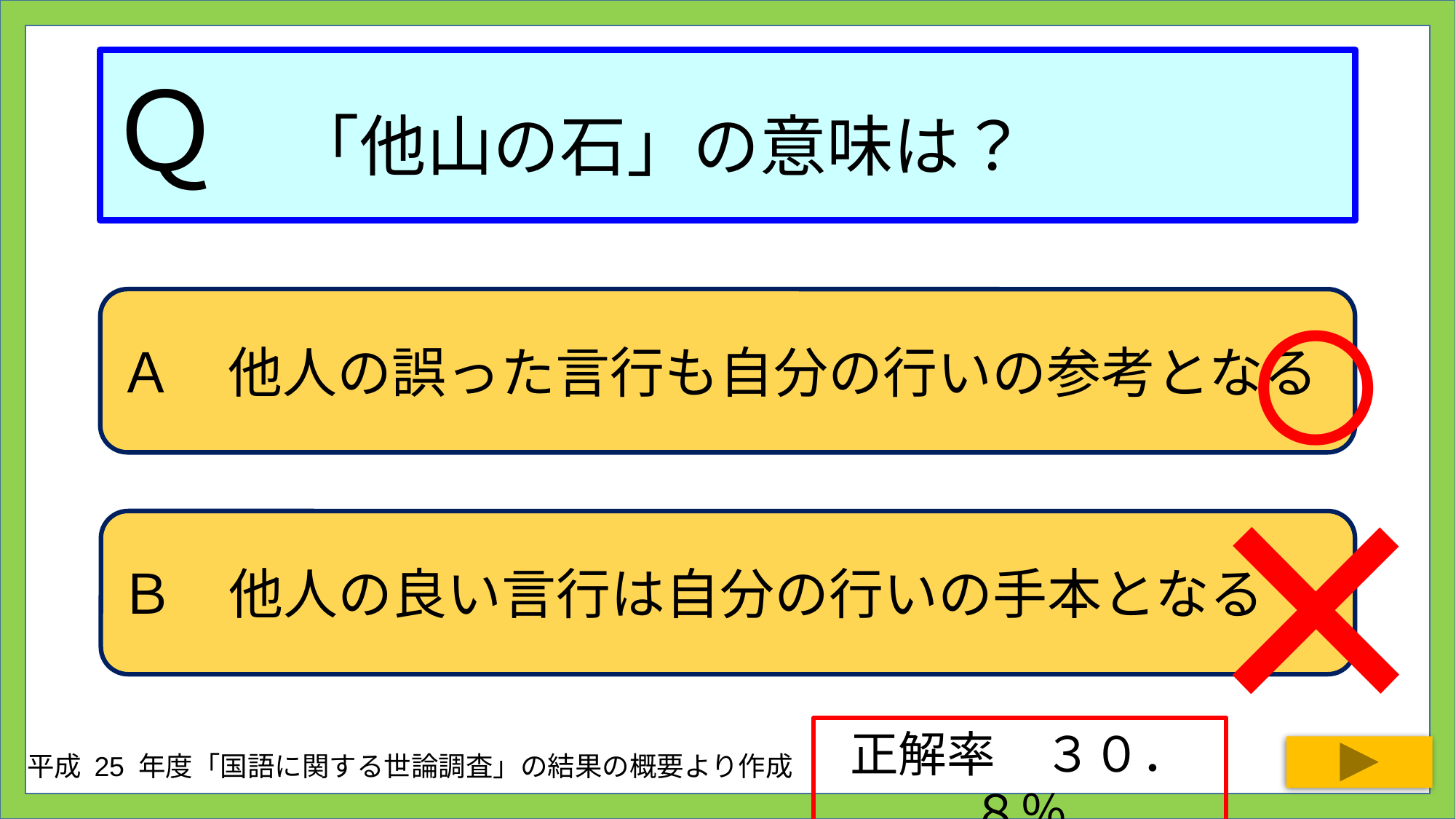

# Ｑ　「他山の石」の意味は？
○
Ａ　他人の誤った言行も自分の行いの参考となる
×
Ｂ　他人の良い言行は自分の行いの手本となる
正解率　３０．８％

平成 25 年度「国語に関する世論調査」の結果の概要より作成